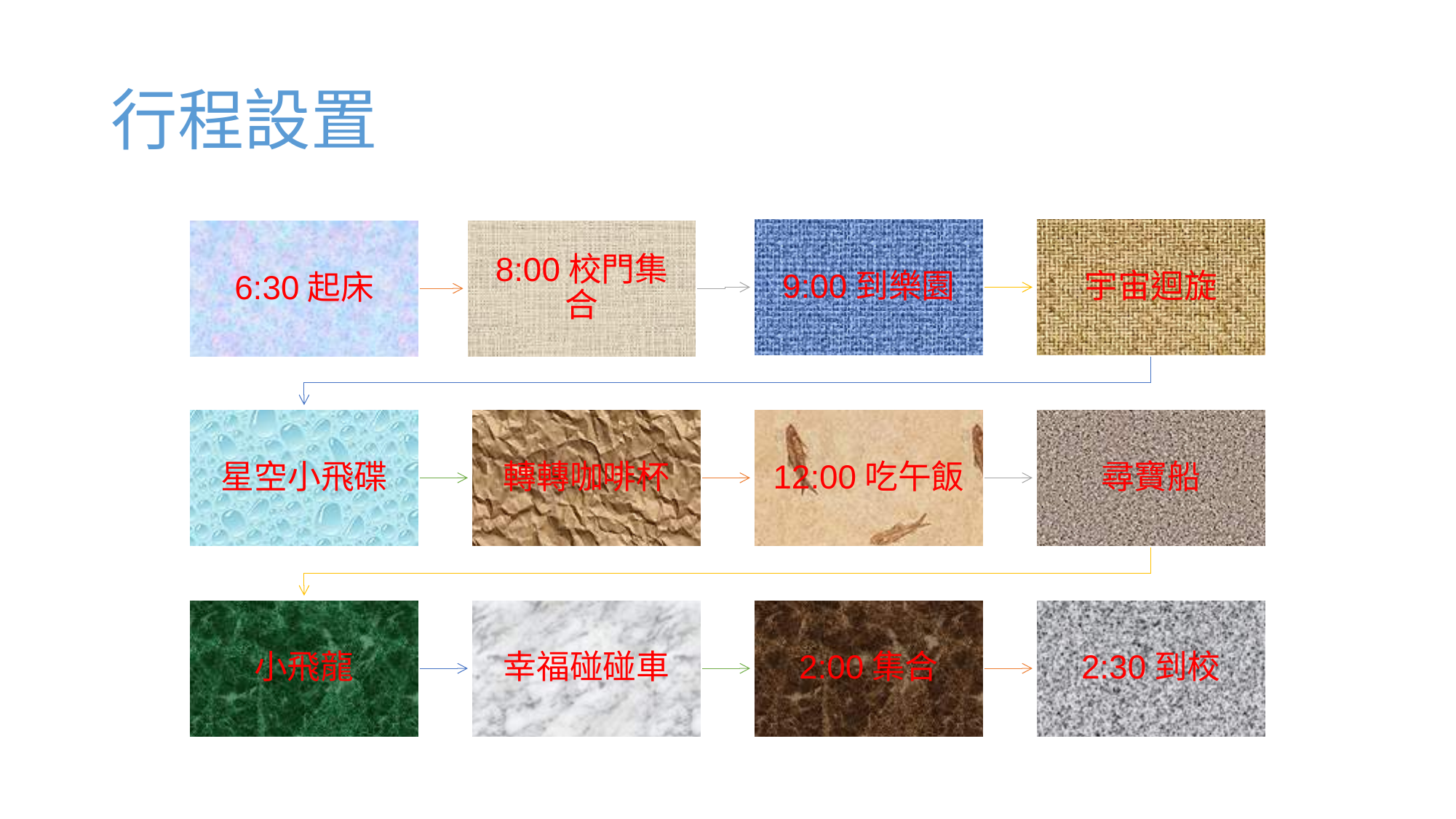

# 行程設置

6:30起床

8:00校門集合

9:00到樂園

宇宙迴旋

星空小飛碟

轉轉咖啡杯

12:00吃午飯

尋寶船

小飛龍

幸福碰碰車

2:00集合
2:30到校